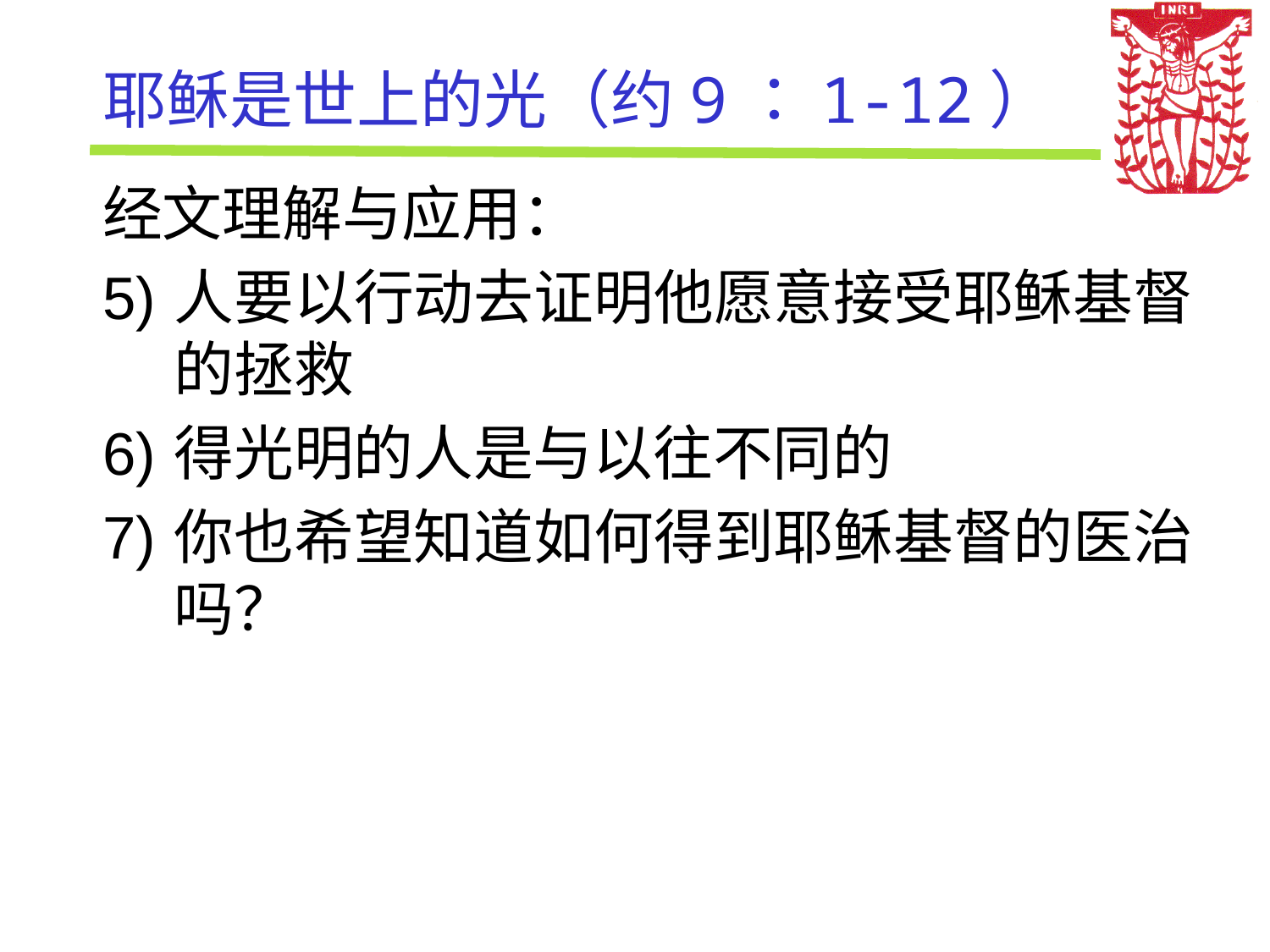

# 耶稣是世上的光（约9：1-12）
经文理解与应用：
人要以行动去证明他愿意接受耶稣基督的拯救
得光明的人是与以往不同的
你也希望知道如何得到耶稣基督的医治吗？